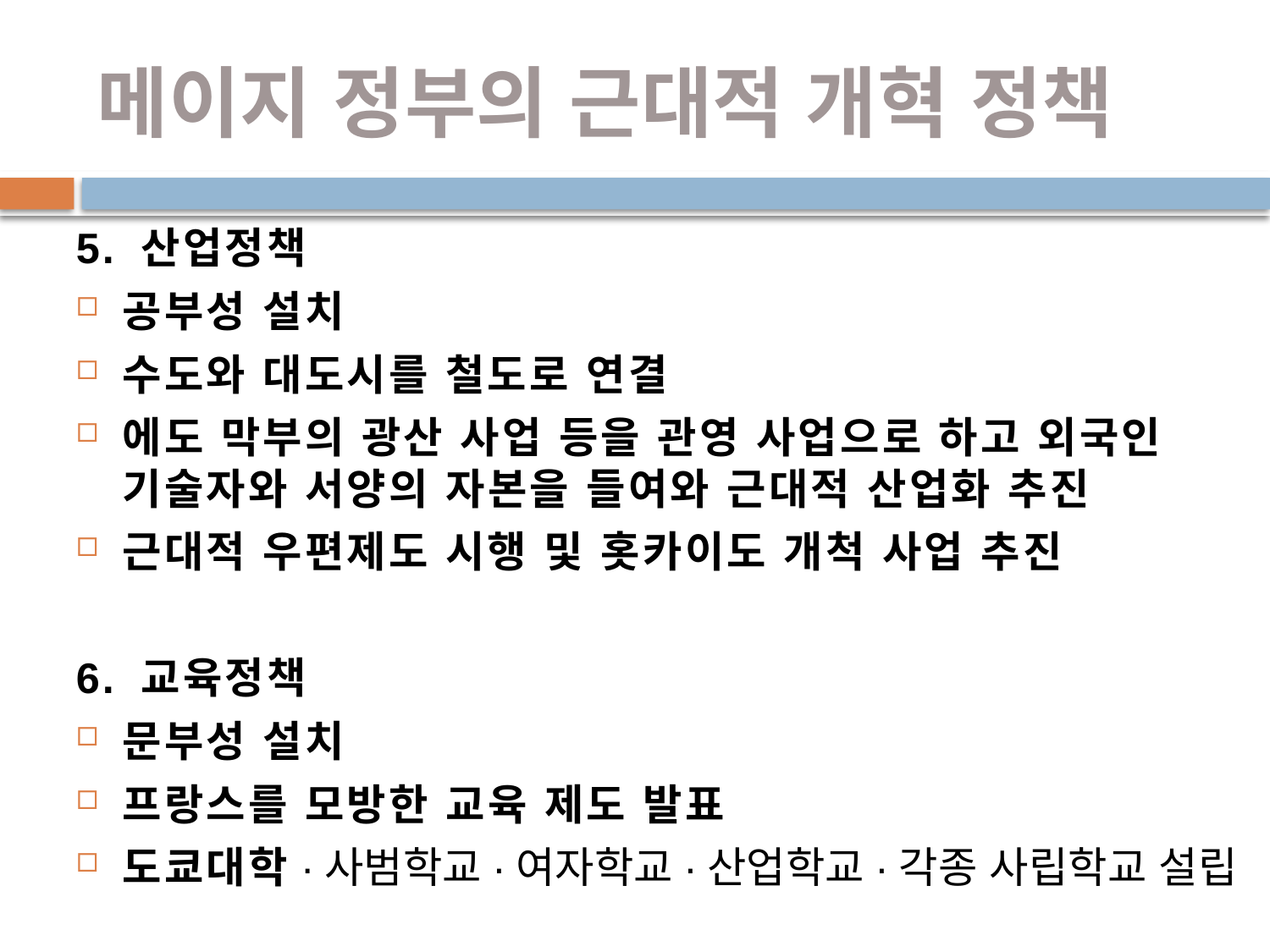

# 메이지 정부의 근대적 개혁 정책
5. 산업정책
공부성 설치
수도와 대도시를 철도로 연결
에도 막부의 광산 사업 등을 관영 사업으로 하고 외국인 기술자와 서양의 자본을 들여와 근대적 산업화 추진
근대적 우편제도 시행 및 홋카이도 개척 사업 추진

6. 교육정책
문부성 설치
프랑스를 모방한 교육 제도 발표
도쿄대학·사범학교·여자학교·산업학교·각종 사립학교 설립